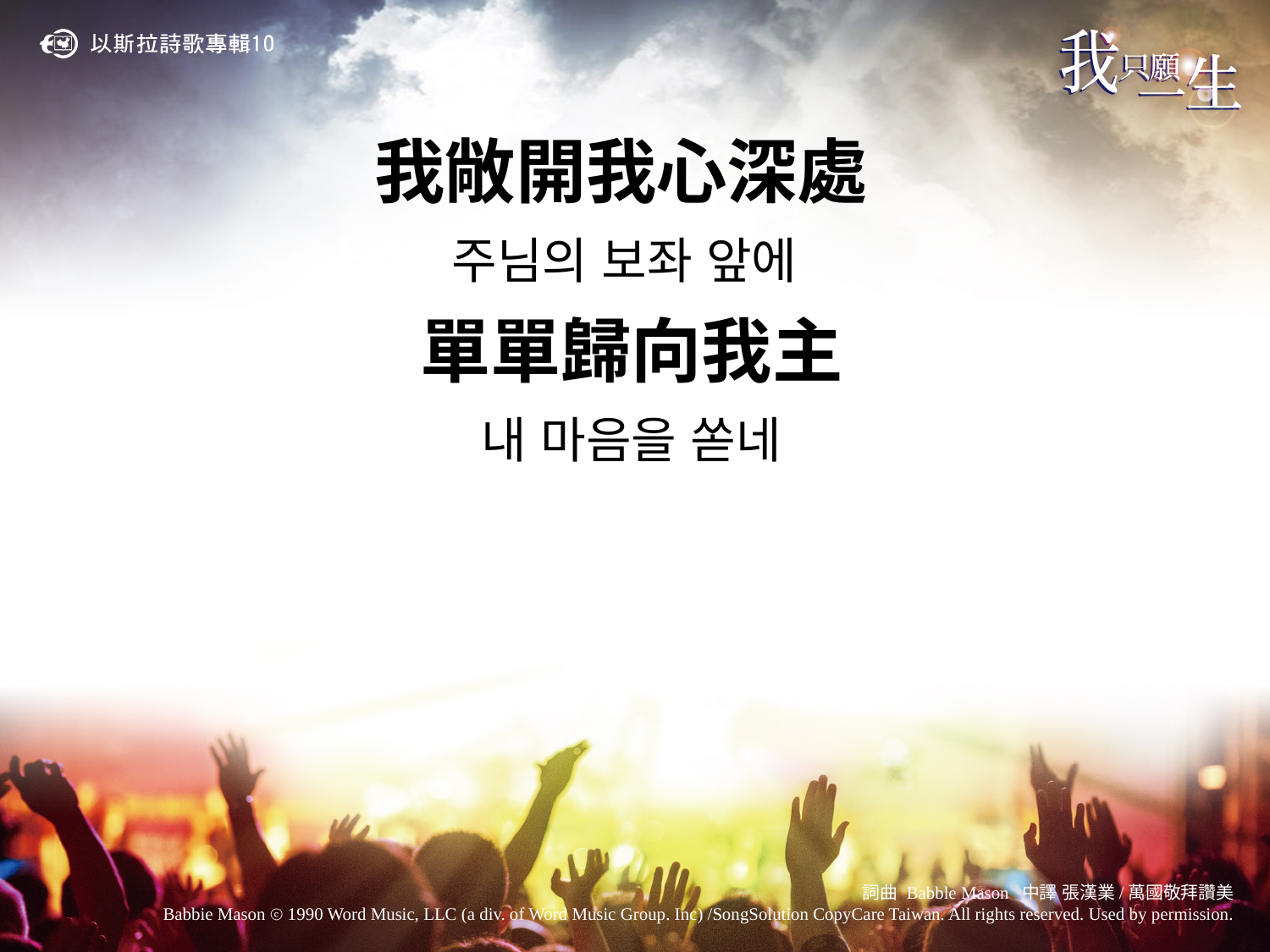

我敞開我心深處
주님의 보좌 앞에
單單歸向我主
내 마음을 쏟네
詞曲 Babble Mason  中譯 張漢業/萬國敬拜讚美
Babbie Mason ⓒ 1990 Word Music, LLC (a div. of Word Music Group. Inc) /SongSolution CopyCare Taiwan. All rights reserved. Used by permission.